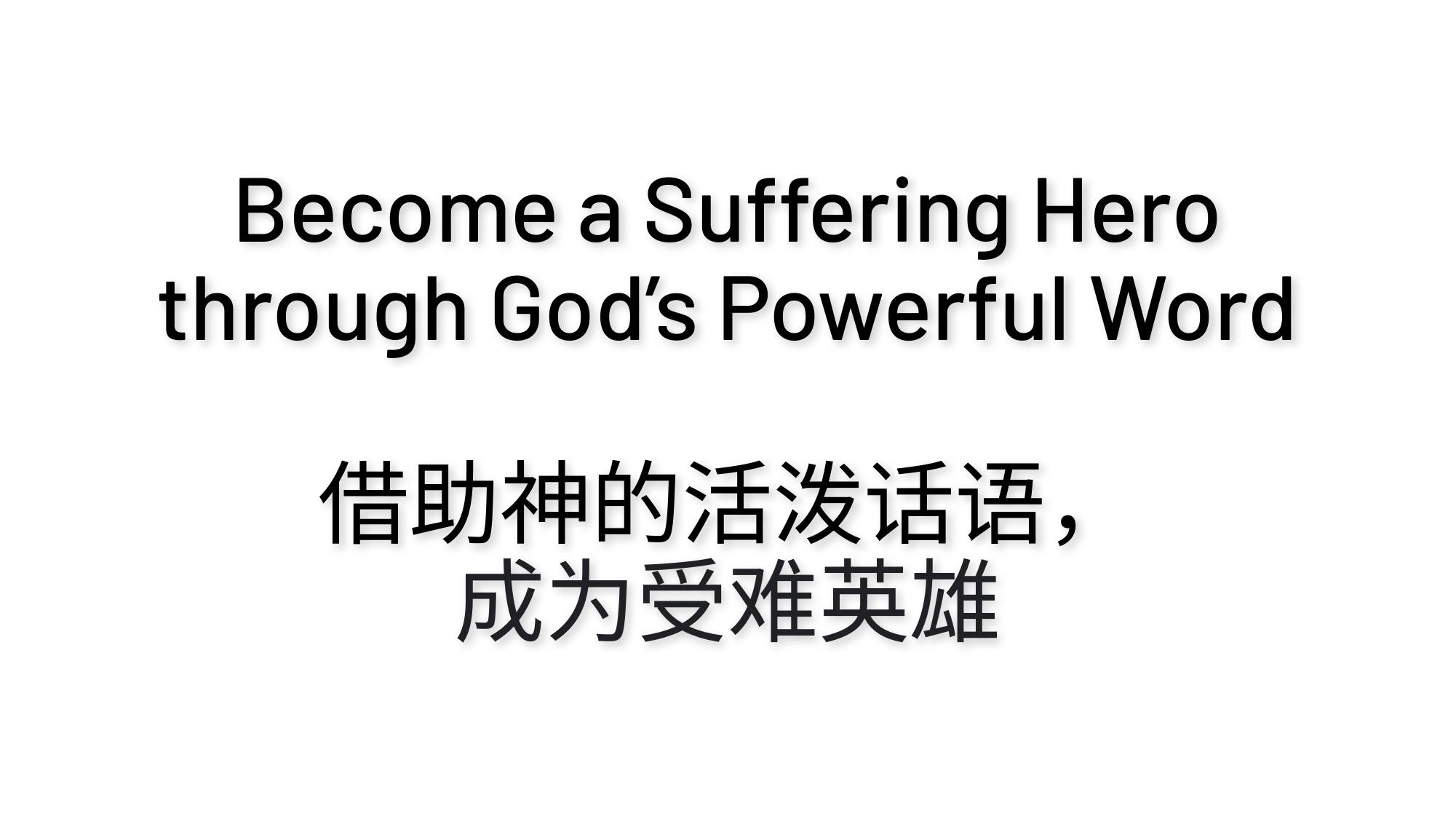

# Become a Suffering Hero through God’s Powerful Word 借助神的活泼话语， 成为受难英雄